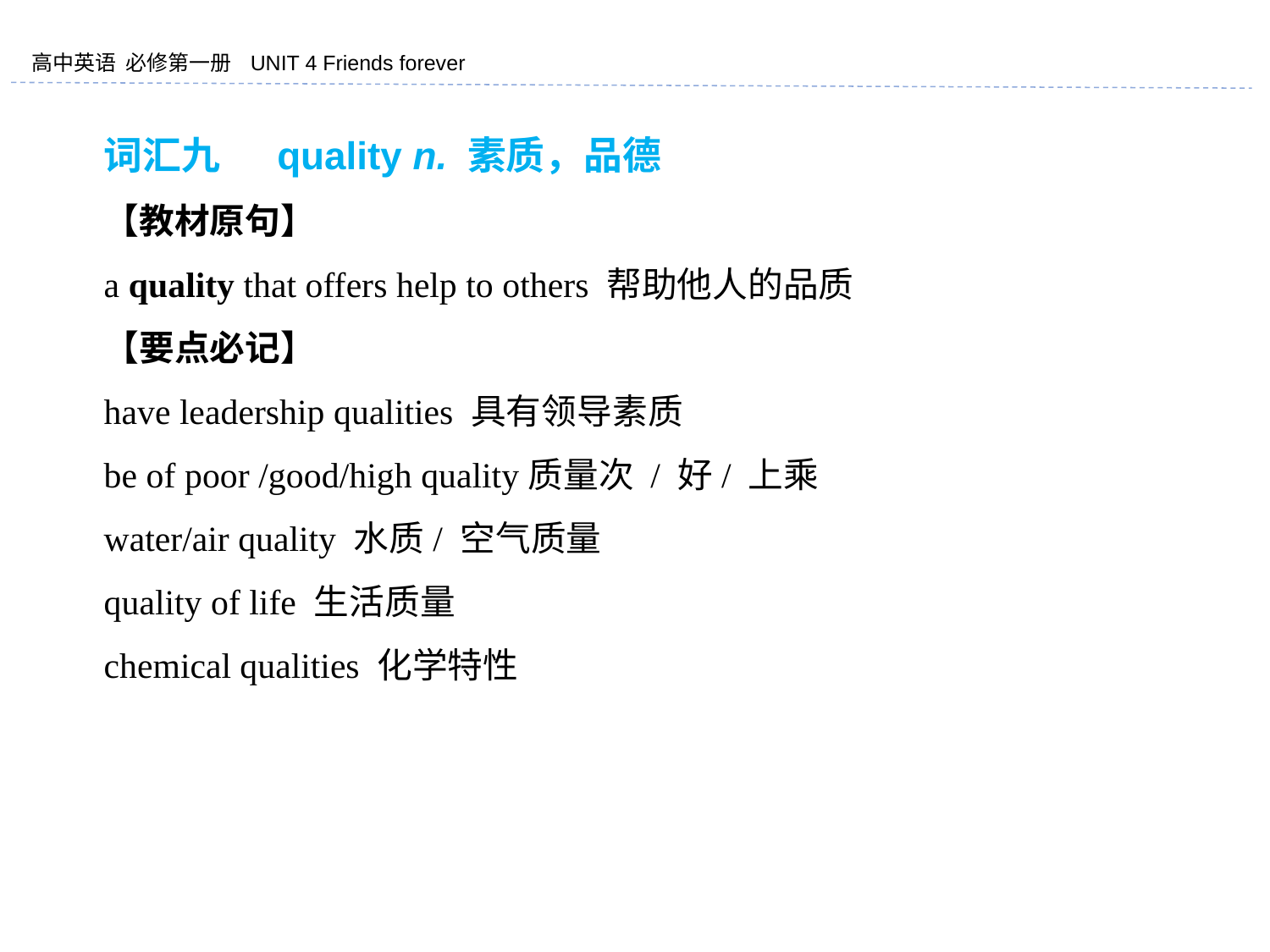

词汇九 　quality n. 素质，品德
【教材原句】
a quality that offers help to others 帮助他人的品质
【要点必记】
have leadership qualities 具有领导素质
be of poor /good/high quality质量次 / 好/ 上乘
water/air quality 水质/ 空气质量
quality of life 生活质量
chemical qualities 化学特性